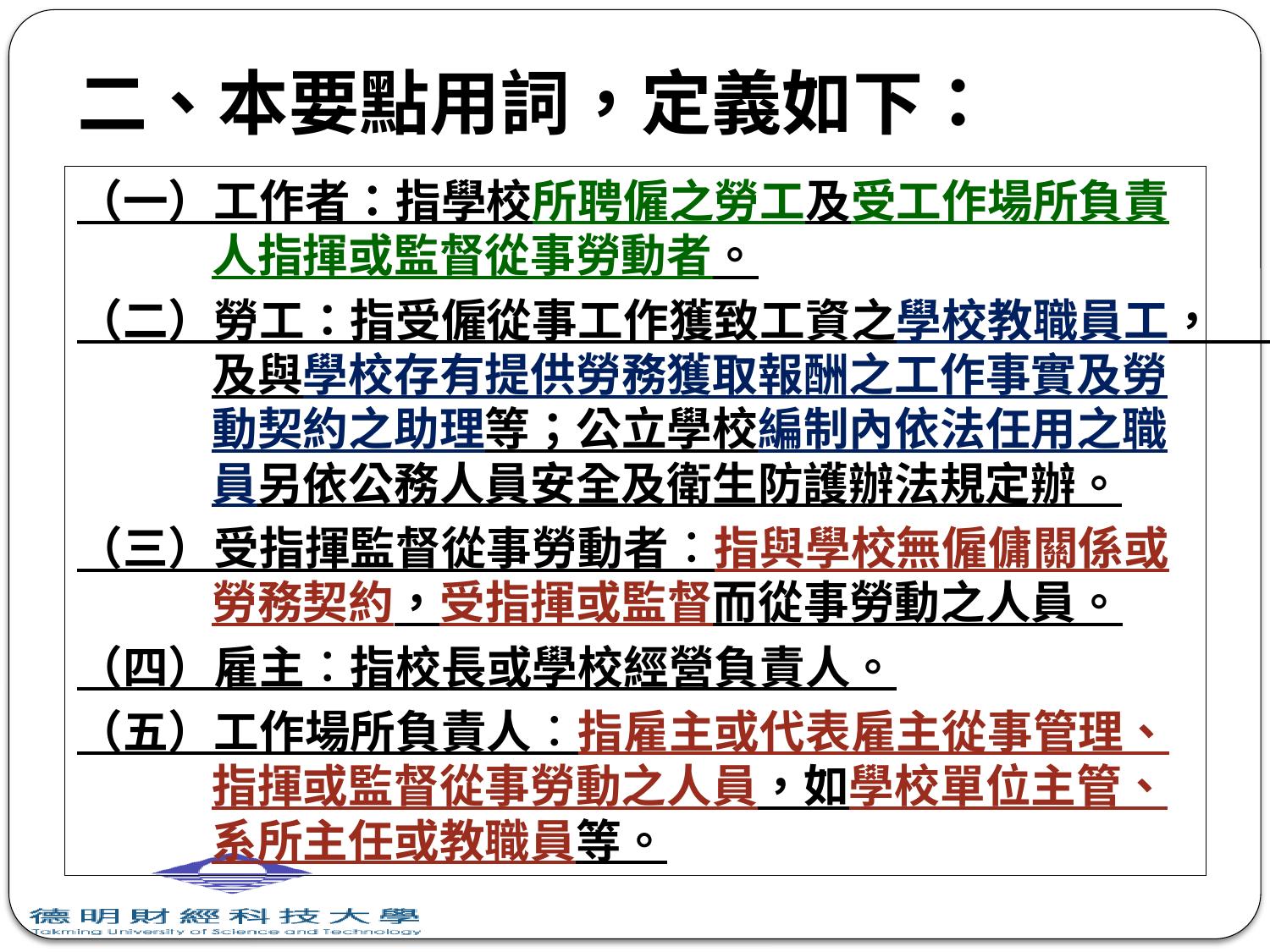

# 二、本要點用詞，定義如下：
（一）工作者：指學校所聘僱之勞工及受工作場所負責人指揮或監督從事勞動者。
（二）勞工：指受僱從事工作獲致工資之學校教職員工，及與學校存有提供勞務獲取報酬之工作事實及勞動契約之助理等；公立學校編制內依法任用之職員另依公務人員安全及衛生防護辦法規定辦。
（三）受指揮監督從事勞動者︰指與學校無僱傭關係或勞務契約，受指揮或監督而從事勞動之人員。
（四）雇主︰指校長或學校經營負責人。
（五）工作場所負責人︰指雇主或代表雇主從事管理、指揮或監督從事勞動之人員，如學校單位主管、系所主任或教職員等。